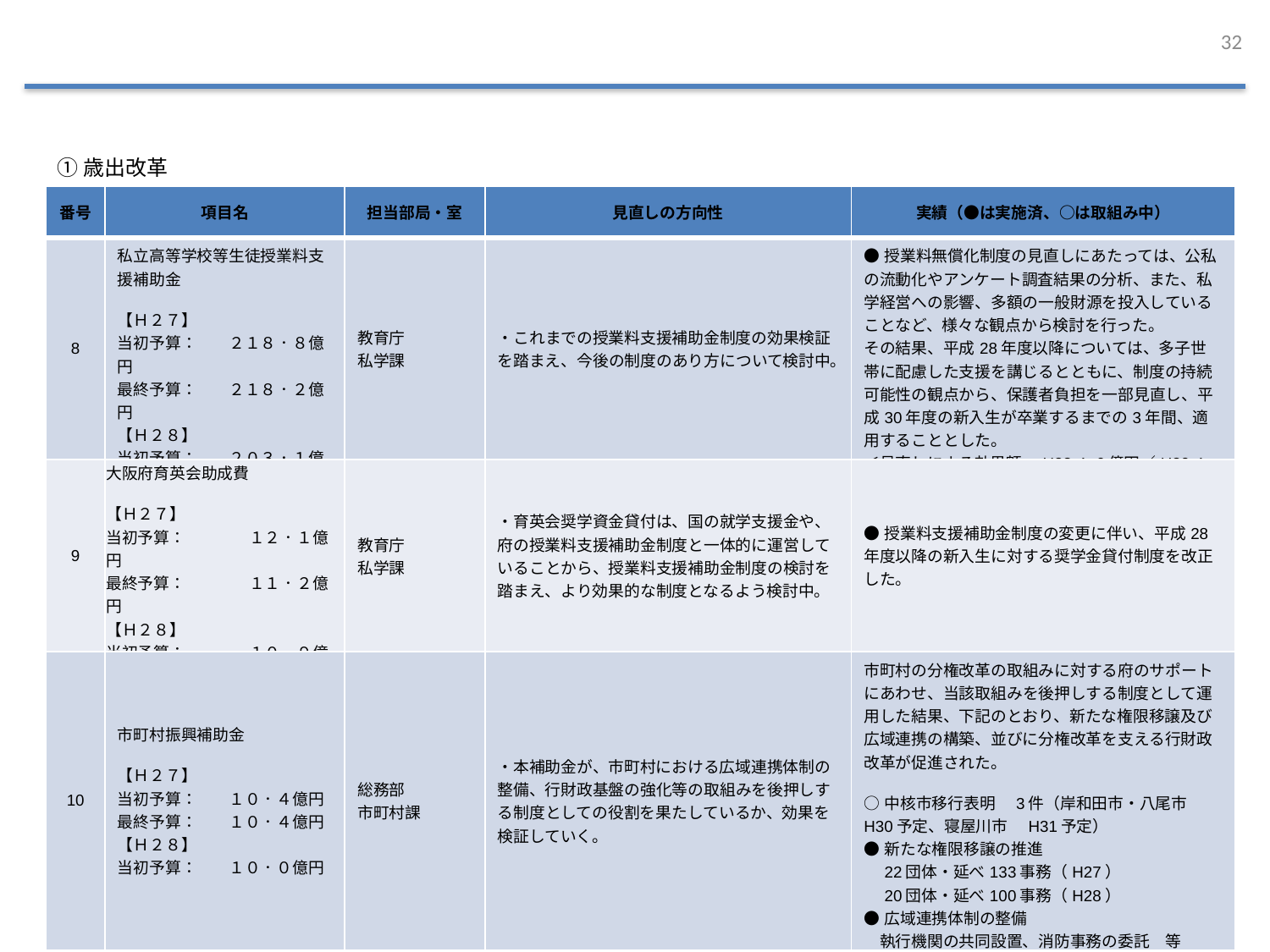

32
①歳出改革
| 番号 | 項目名 | 担当部局・室 | 見直しの方向性 | 実績（●は実施済、○は取組み中） |
| --- | --- | --- | --- | --- |
| 8 | 私立高等学校等生徒授業料支援補助金 【Ｈ２７】 当初予算：　　２１８．８億円 最終予算：　　２１８．２億円 【Ｈ２８】 当初予算：　　２０３．１億円 | 教育庁 私学課 | ・これまでの授業料支援補助金制度の効果検証を踏まえ、今後の制度のあり方について検討中。 | ●授業料無償化制度の見直しにあたっては、公私の流動化やアンケート調査結果の分析、また、私学経営への影響、多額の一般財源を投入していることなど、様々な観点から検討を行った。 その結果、平成28年度以降については、多子世帯に配慮した支援を講じるとともに、制度の持続可能性の観点から、保護者負担を一部見直し、平成30年度の新入生が卒業するまでの3年間、適用することとした。 ＜見直しによる効果額　H28：6億円／H29：12億円／H30：18億円＞ |
| 9 | 大阪府育英会助成費 【Ｈ２７】 当初予算：　　　　１２．１億円 最終予算：　　　　１１．２億円 【Ｈ２８】 当初予算：　　　　１０．９億円 | 教育庁 私学課 | ・育英会奨学資金貸付は、国の就学支援金や、府の授業料支援補助金制度と一体的に運営していることから、授業料支援補助金制度の検討を踏まえ、より効果的な制度となるよう検討中。 | ●授業料支援補助金制度の変更に伴い、平成28年度以降の新入生に対する奨学金貸付制度を改正した。 |
| 10 | 市町村振興補助金 【Ｈ２７】 当初予算：　　１０．４億円 最終予算：　　１０．４億円 【Ｈ２８】 当初予算：　　１０．０億円 | 総務部 市町村課 | ・本補助金が、市町村における広域連携体制の整備、行財政基盤の強化等の取組みを後押しする制度としての役割を果たしているか、効果を検証していく。 | 市町村の分権改革の取組みに対する府のサポートにあわせ、当該取組みを後押しする制度として運用した結果、下記のとおり、新たな権限移譲及び広域連携の構築、並びに分権改革を支える行財政改革が促進された。 ○中核市移行表明　3件（岸和田市・八尾市　H30予定、寝屋川市　H31予定） ●新たな権限移譲の推進 　22団体・延べ133事務（H27） 　20団体・延べ100事務（H28） ●広域連携体制の整備 　執行機関の共同設置、消防事務の委託　等 ●行財政改革の推進 　公共施設の統廃合　等 |